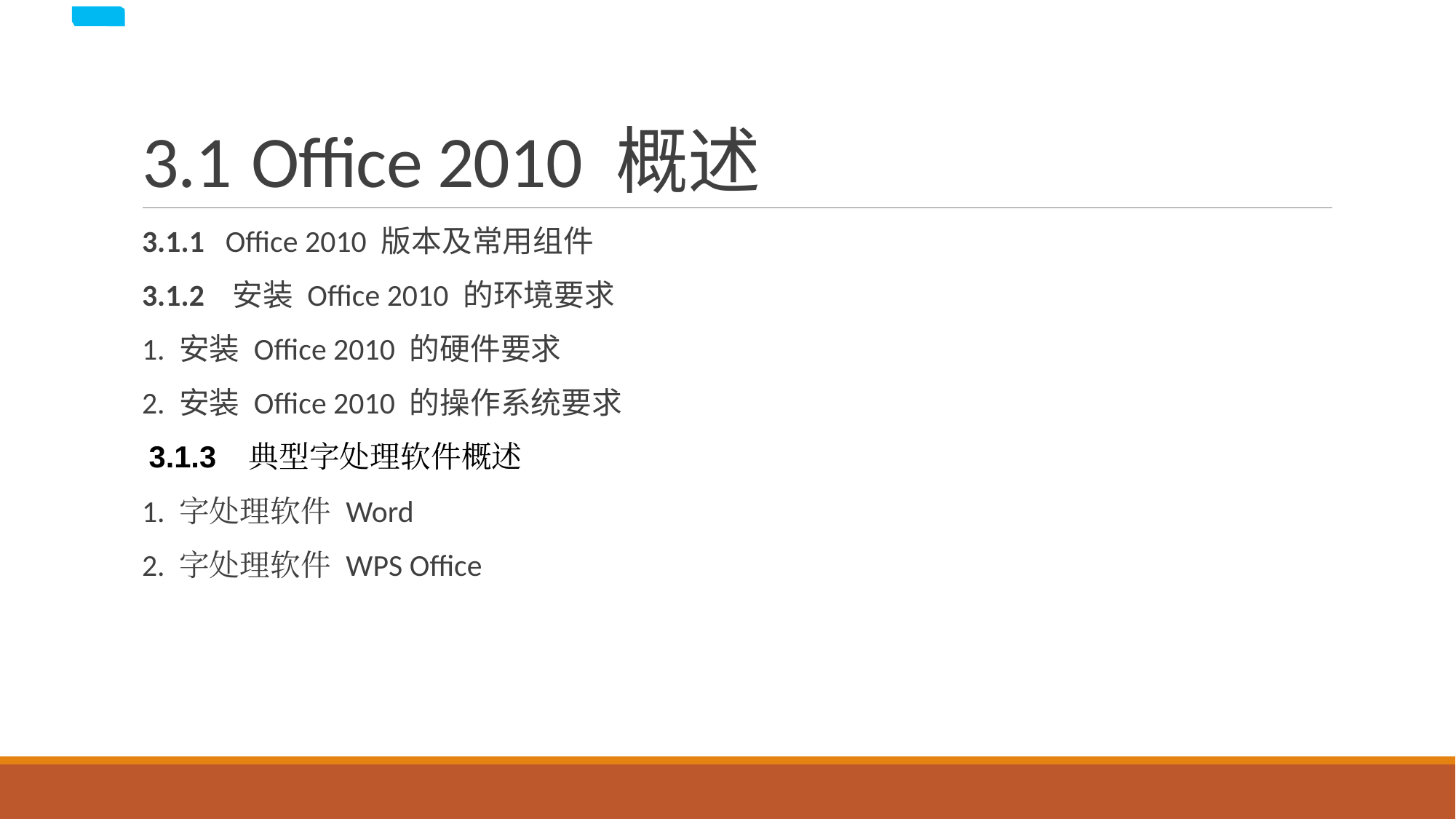

# 3.1	Office 2010 概述

3.1.1   Office 2010 版本及常用组件
3.1.2   安装 Office 2010 的环境要求
1. 安装 Office 2010 的硬件要求
2. 安装 Office 2010 的操作系统要求
 3.1.3   典型字处理软件概述
1. 字处理软件 Word
2. 字处理软件 WPS Office